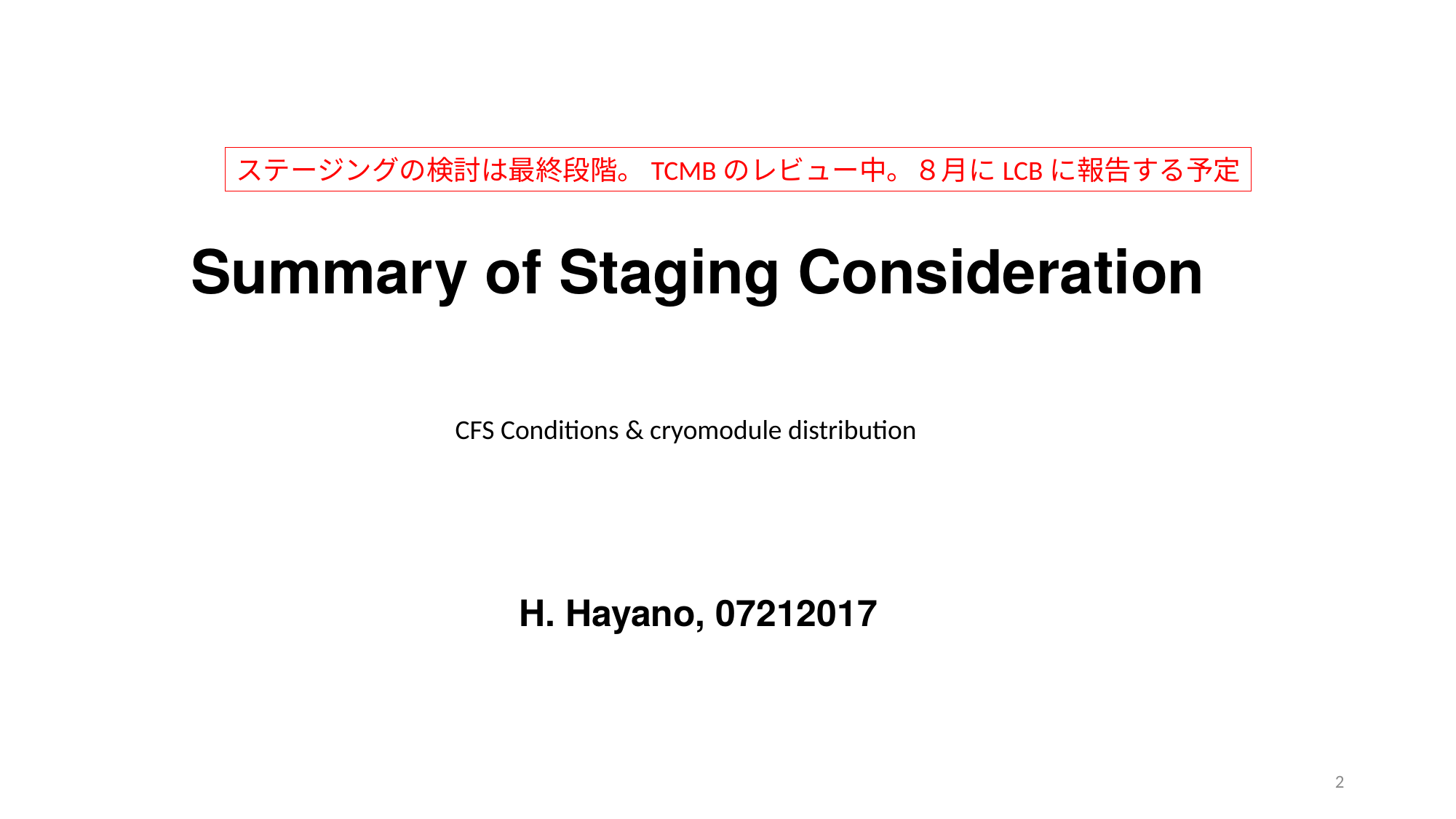

ステージングの検討は最終段階。TCMBのレビュー中。８月にLCBに報告する予定
# Summary of Staging Consideration
CFS Conditions & cryomodule distribution
H. Hayano, 07212017
2